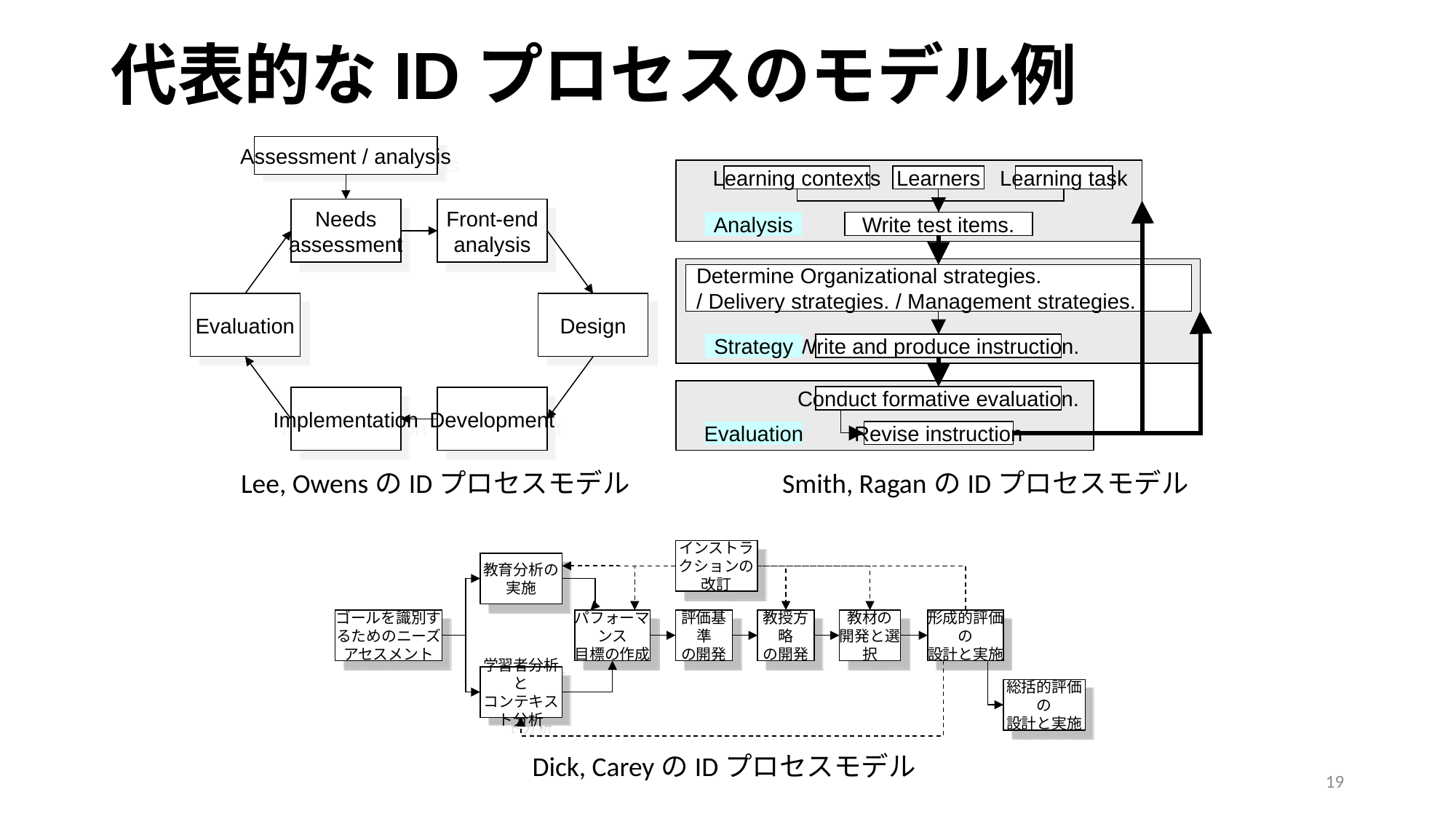

# 代表的なIDプロセスのモデル例
Assessment / analysis
Needs
assessment
Front-end
analysis
Evaluation
Design
Implementation
Development

Learning contexts
Learners
Learning task
Analysis
Write test items.

Determine Organizational strategies.
/ Delivery strategies. / Management strategies.
Strategy
Write and produce instruction.

Conduct formative evaluation.
Evaluation
Revise instruction
Lee, OwensのIDプロセスモデル
Smith, RaganのIDプロセスモデル
インストラクションの改訂
教育分析の実施
ゴールを識別するためのニーズアセスメント
パフォーマンス
目標の作成
評価基準
の開発
教授方略
の開発
教材の
開発と選択
形成的評価の
設計と実施
学習者分析と
コンテキスト分析
総括的評価の
設計と実施
Dick, CareyのIDプロセスモデル
19